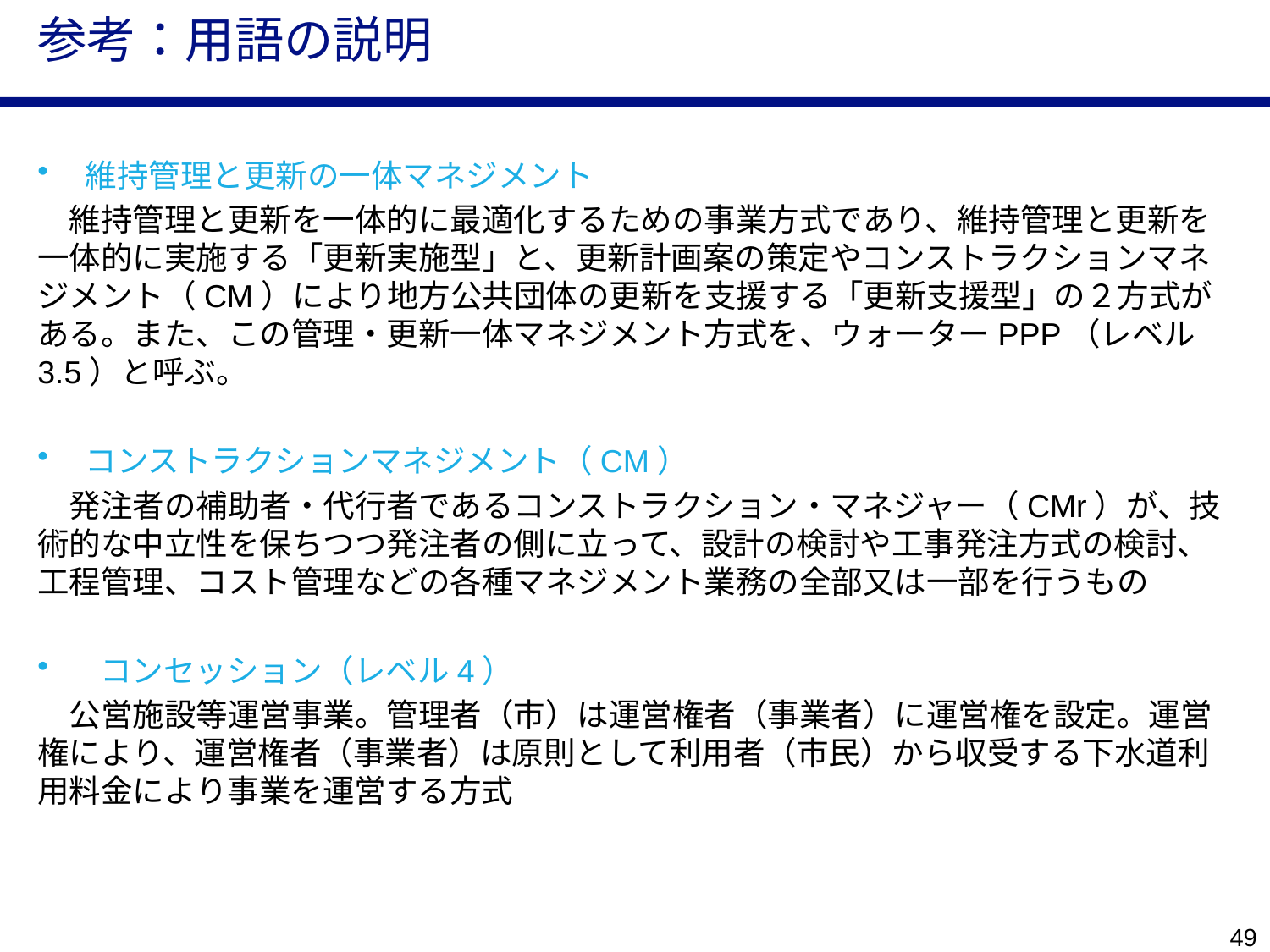

# 参考：用語の説明
維持管理と更新の一体マネジメント
　維持管理と更新を一体的に最適化するための事業方式であり、維持管理と更新を一体的に実施する「更新実施型」と、更新計画案の策定やコンストラクションマネジメント（CM）により地方公共団体の更新を支援する「更新支援型」の２方式がある。また、この管理・更新一体マネジメント方式を、ウォーターPPP（レベル3.5）と呼ぶ。

コンストラクションマネジメント（CM）
　発注者の補助者・代行者であるコンストラクション・マネジャー（CMr）が、技術的な中立性を保ちつつ発注者の側に立って、設計の検討や工事発注方式の検討、工程管理、コスト管理などの各種マネジメント業務の全部又は一部を行うもの

 コンセッション（レベル4）
　公営施設等運営事業。管理者（市）は運営権者（事業者）に運営権を設定。運営権により、運営権者（事業者）は原則として利用者（市民）から収受する下水道利用料金により事業を運営する方式
49